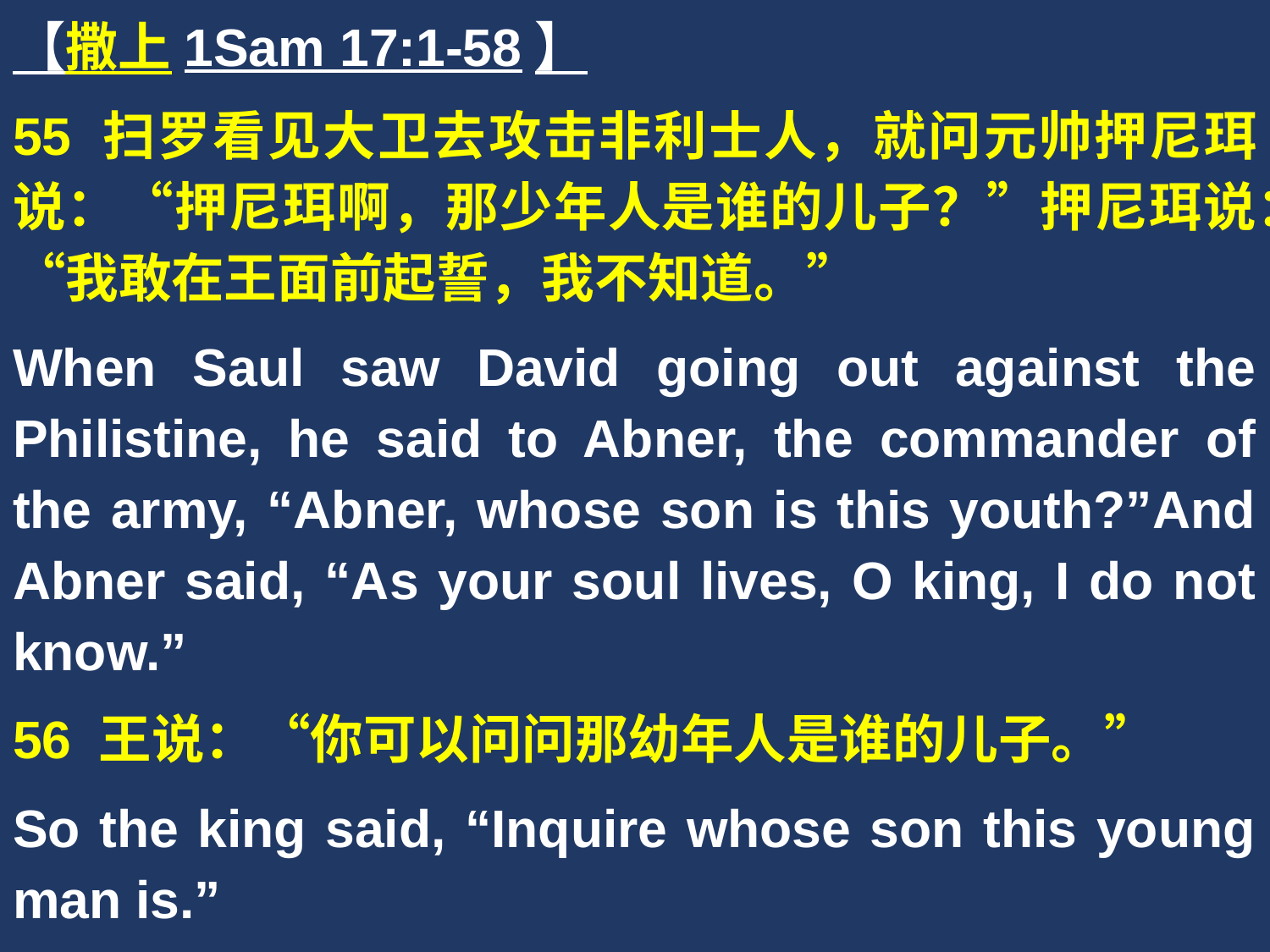

【撒上1Sam 17:1-58】
55 扫罗看见大卫去攻击非利士人，就问元帅押尼珥说：“押尼珥啊，那少年人是谁的儿子？”押尼珥说：“我敢在王面前起誓，我不知道。”
When Saul saw David going out against the Philistine, he said to Abner, the commander of the army, “Abner, whose son is this youth?”And Abner said, “As your soul lives, O king, I do not know.”
56 王说：“你可以问问那幼年人是谁的儿子。”
So the king said, “Inquire whose son this young man is.”